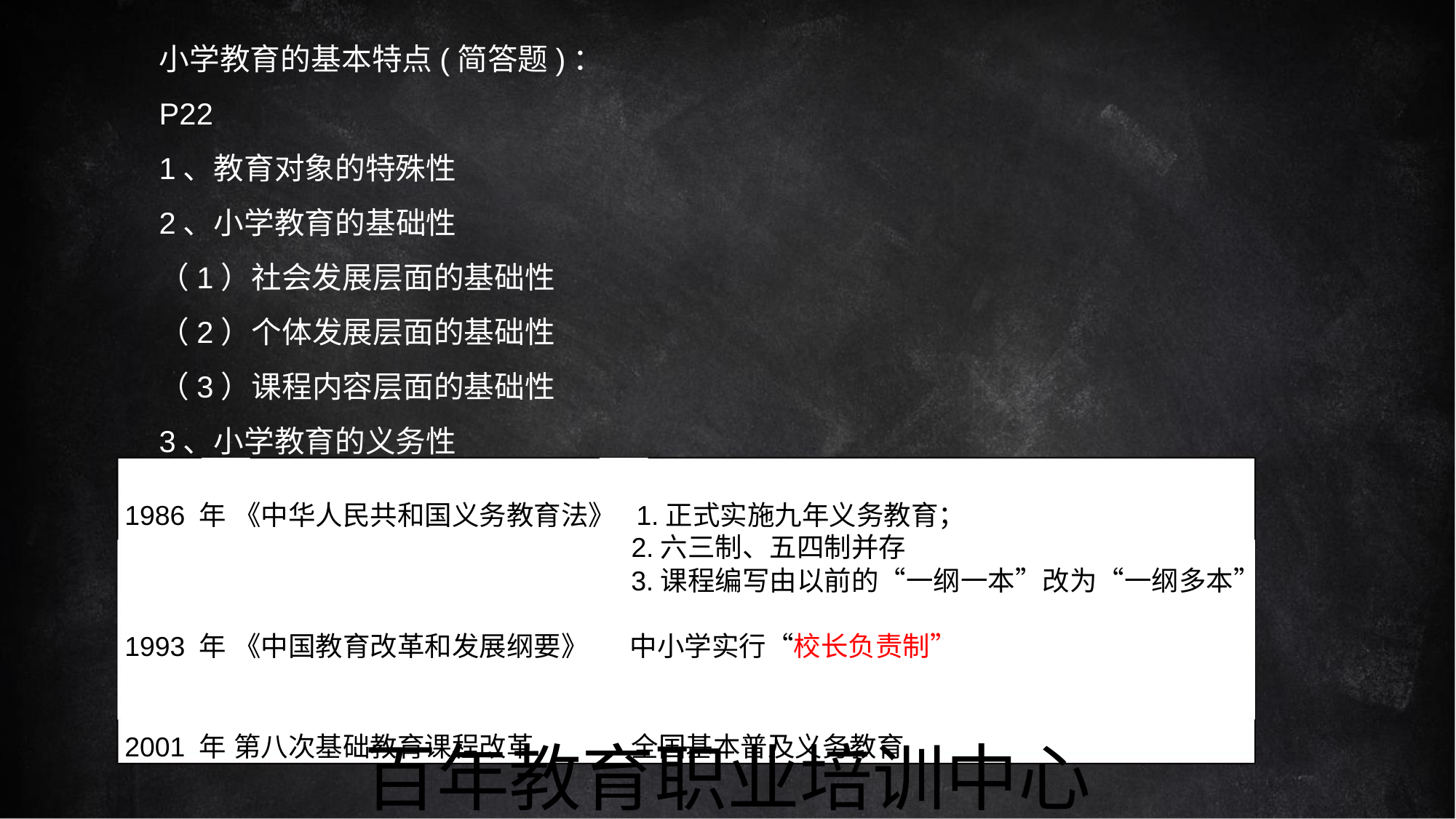

小学教育的基本特点(简答题)：
P22
1、教育对象的特殊性
2、小学教育的基础性
（1）社会发展层面的基础性
（2）个体发展层面的基础性
（3）课程内容层面的基础性
3、小学教育的义务性
1986 年 《中华人民共和国义务教育法》 1.正式实施九年义务教育；
2.六三制、五四制并存
3.课程编写由以前的“一纲一本”改为“一纲多本”
1993 年 《中国教育改革和发展纲要》 中小学实行“校长负责制”
2001 年 第八次基础教育课程改革
全国基本普及义务教育
百年教育职业培训中心